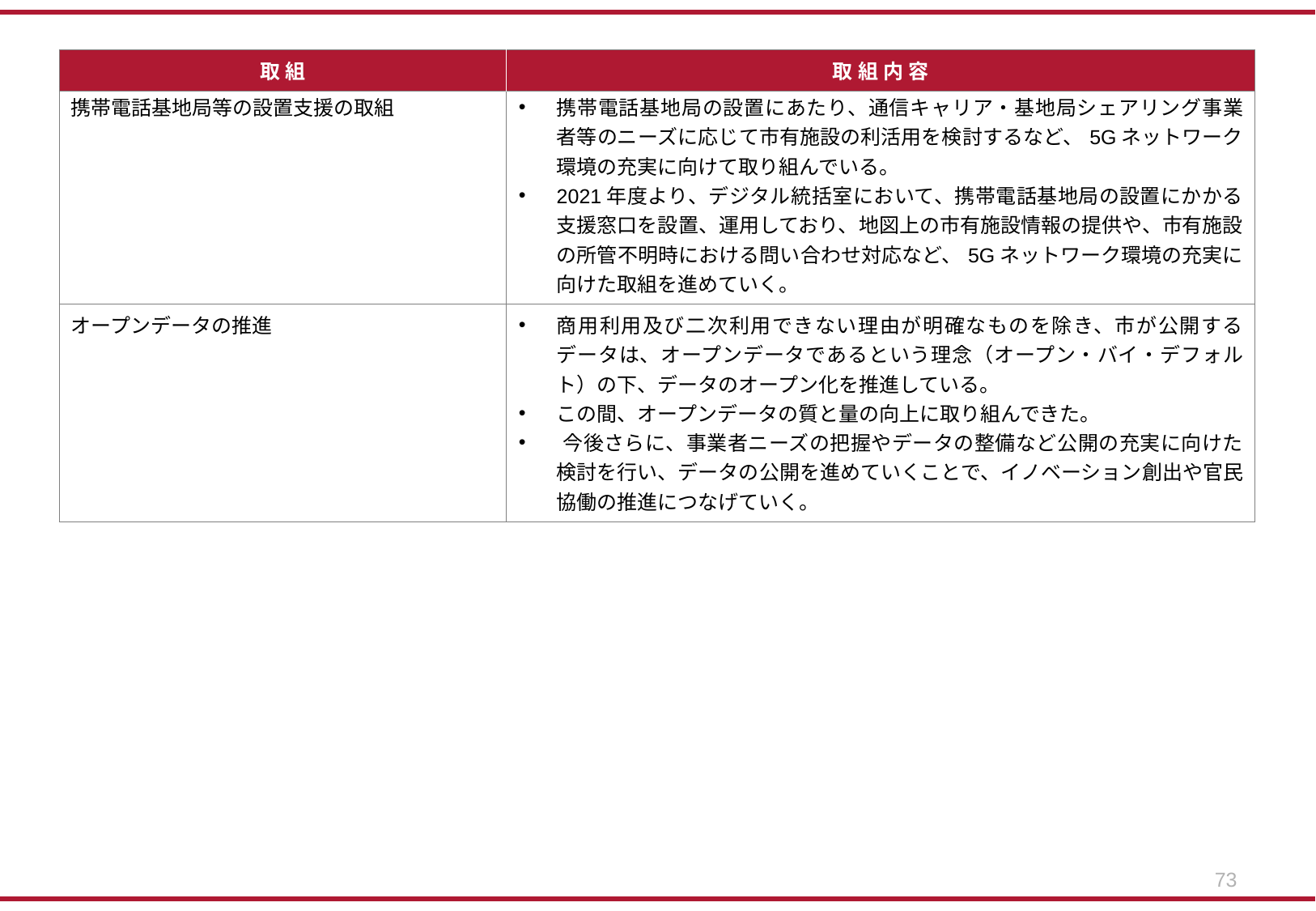

| 取組 | 取組内容 |
| --- | --- |
| 携帯電話基地局等の設置支援の取組 | 携帯電話基地局の設置にあたり、通信キャリア・基地局シェアリング事業者等のニーズに応じて市有施設の利活用を検討するなど、5Gネットワーク環境の充実に向けて取り組んでいる。 2021年度より、デジタル統括室において、携帯電話基地局の設置にかかる支援窓口を設置、運用しており、地図上の市有施設情報の提供や、市有施設の所管不明時における問い合わせ対応など、5Gネットワーク環境の充実に向けた取組を進めていく。 |
| --- | --- |
| オープンデータの推進 | 商用利用及び二次利用できない理由が明確なものを除き、市が公開するデータは、オープンデータであるという理念（オープン・バイ・デフォルト）の下、データのオープン化を推進している。​ この間、オープンデータの質と量の向上に取り組んできた。 ​今後さらに、事業者ニーズの把握やデータの整備など公開の充実に向けた検討を行い、データの公開を進めていくことで、イノベーション創出や官民協働の推進につなげていく。 |
73